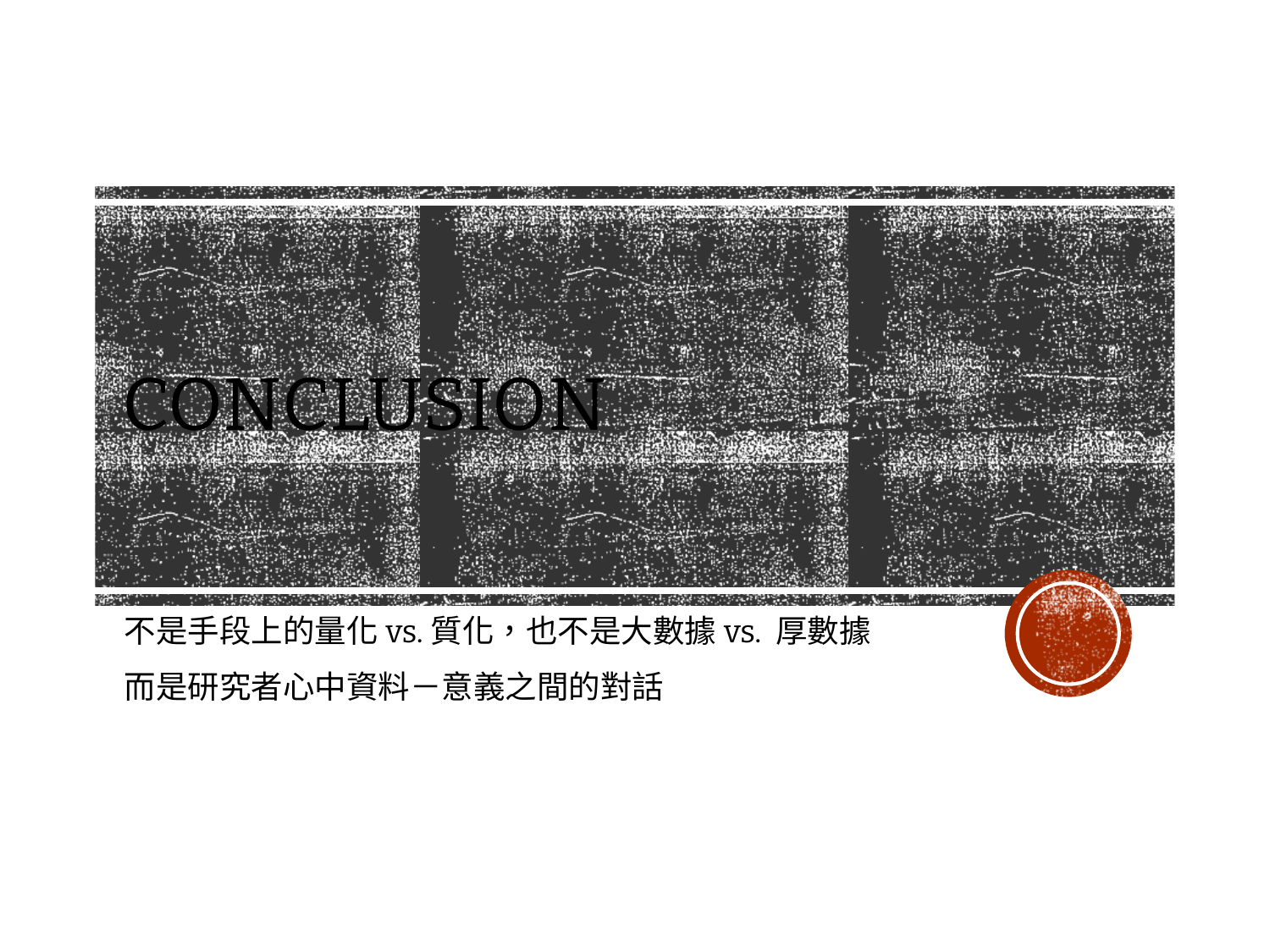

# Conclusion
不是手段上的量化vs.質化，也不是大數據vs. 厚數據
而是研究者心中資料－意義之間的對話